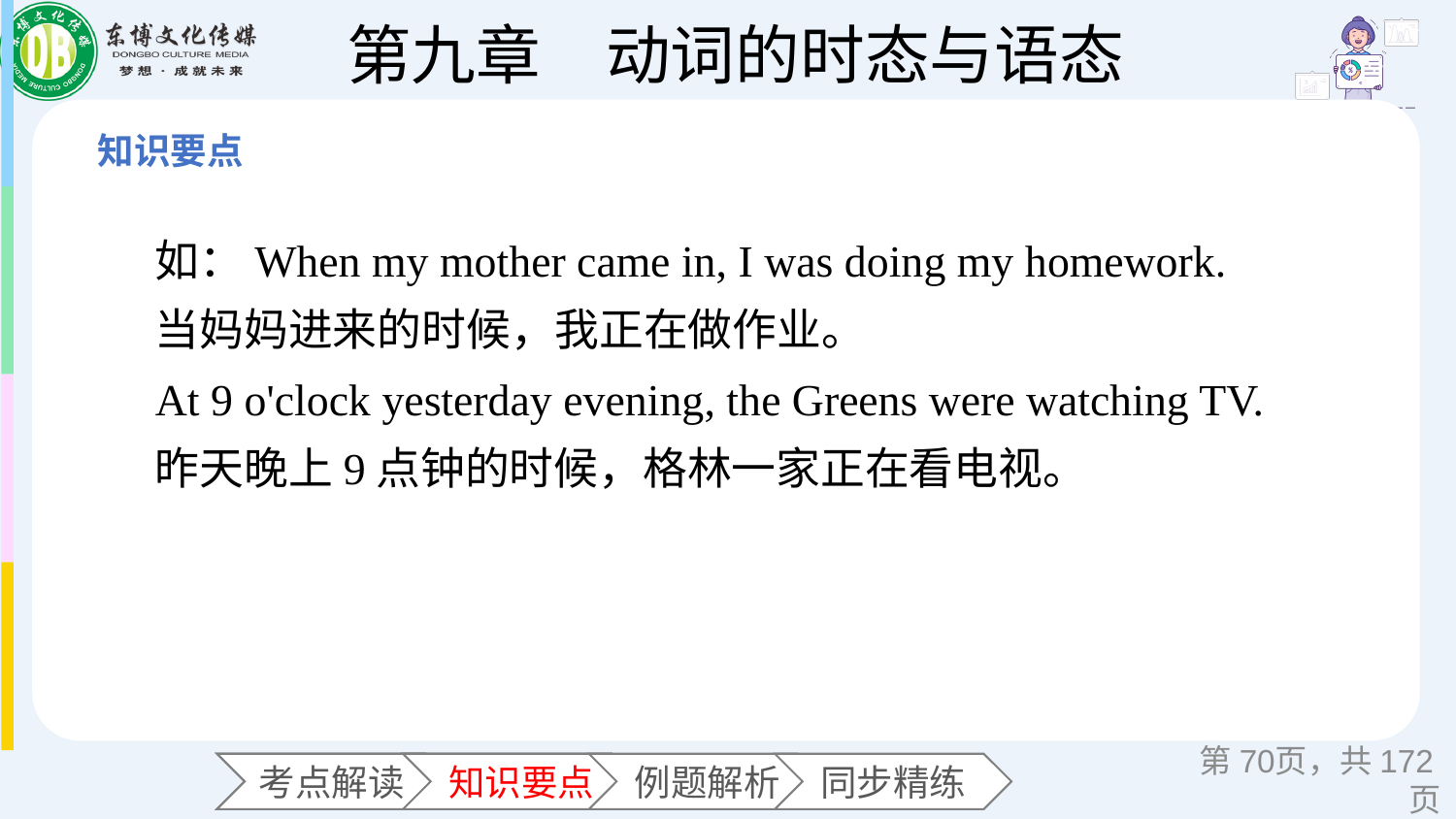

如：When my mother came in, I was doing my homework.
当妈妈进来的时候，我正在做作业。
At 9 o'clock yesterday evening, the Greens were watching TV.
昨天晚上9点钟的时候，格林一家正在看电视。
第70页，共172页